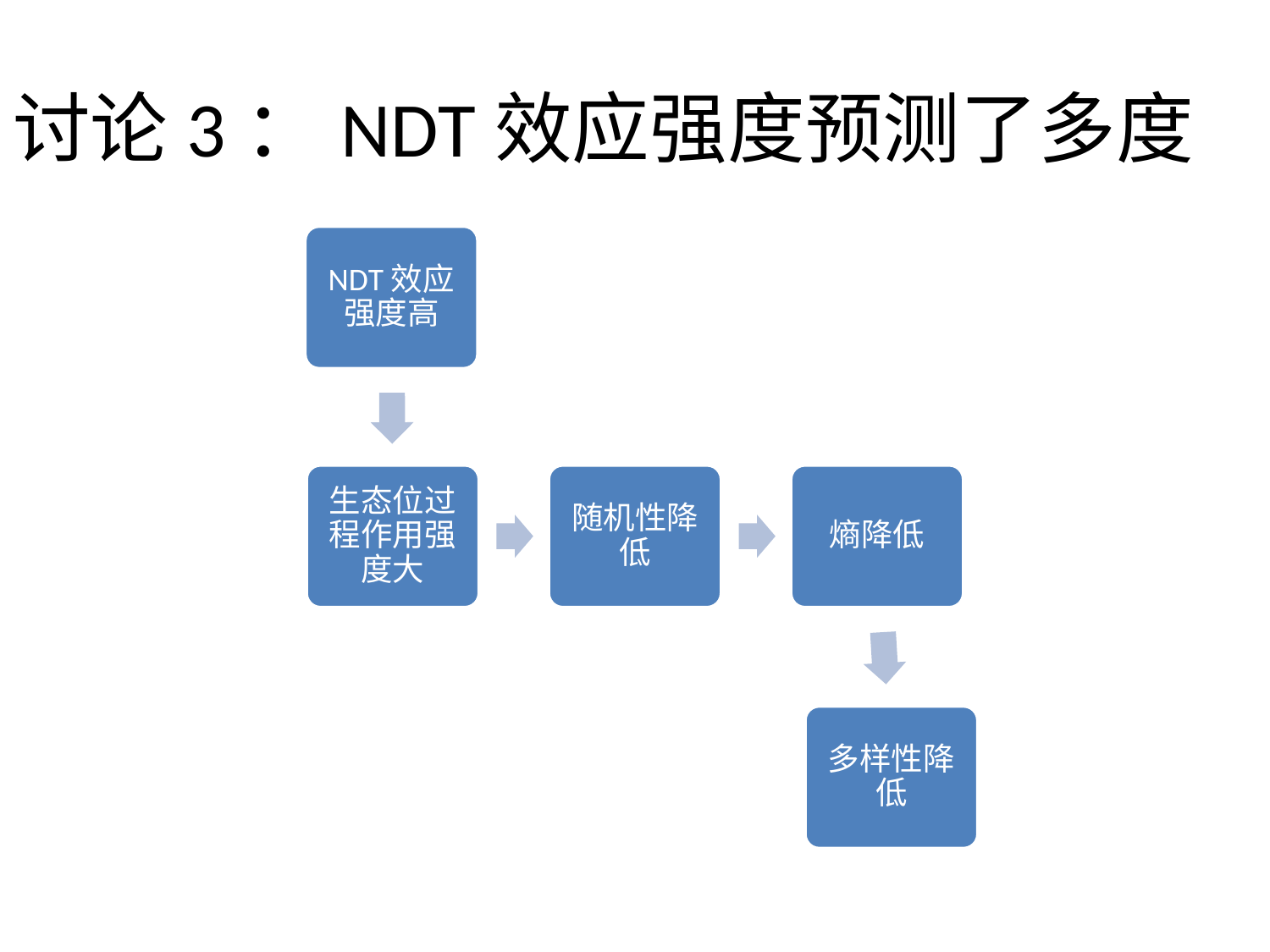

# 讨论3：NDT效应强度预测了多度
NDT效应强度高

生态位过程作用强度大

随机性降低

熵降低

多样性降低